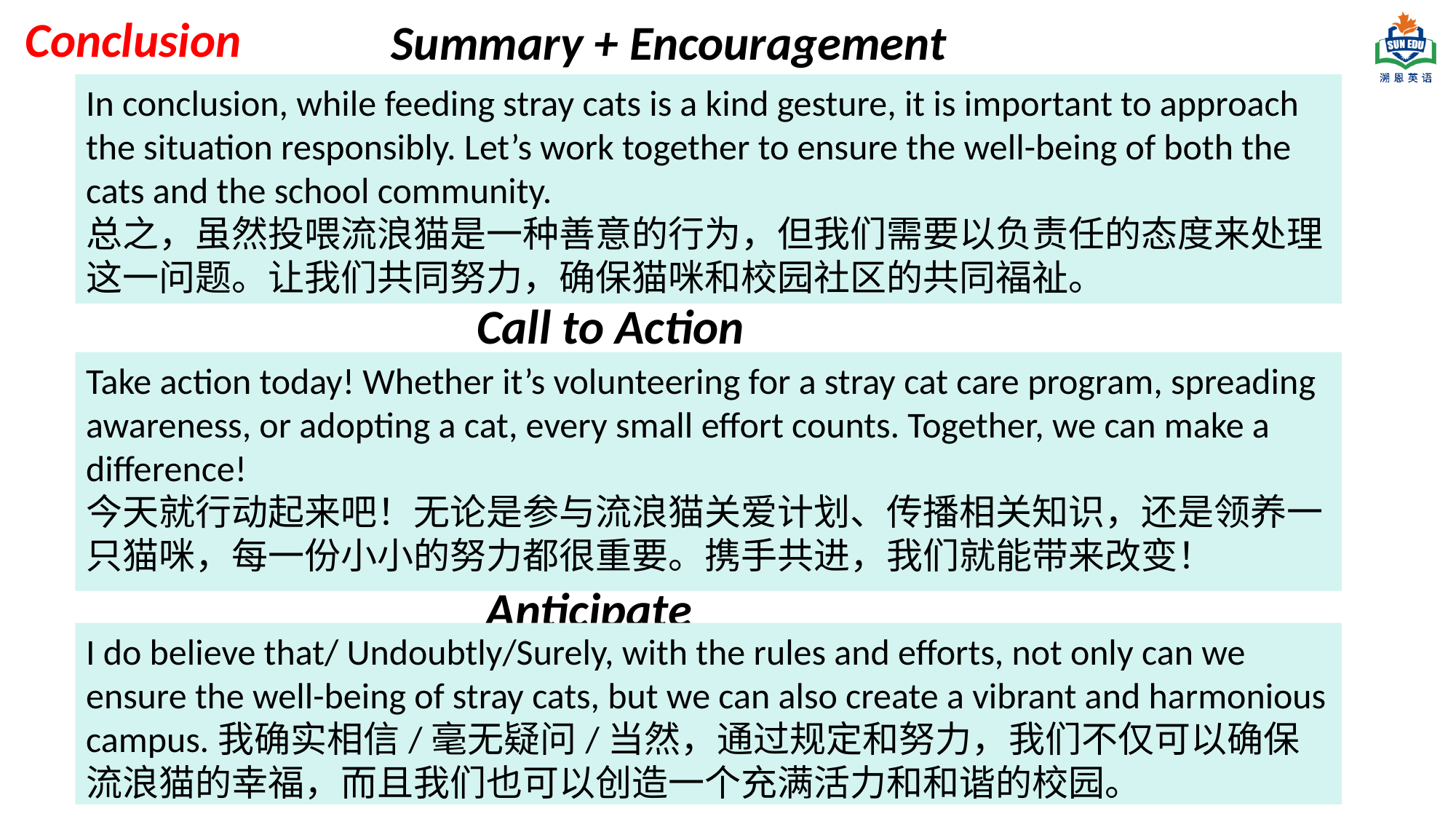

Conclusion
Summary + Encouragement
In conclusion, while feeding stray cats is a kind gesture, it is important to approach the situation responsibly. Let’s work together to ensure the well-being of both the cats and the school community.
总之，虽然投喂流浪猫是一种善意的行为，但我们需要以负责任的态度来处理这一问题。让我们共同努力，确保猫咪和校园社区的共同福祉。
Call to Action
Take action today! Whether it’s volunteering for a stray cat care program, spreading awareness, or adopting a cat, every small effort counts. Together, we can make a difference!
今天就行动起来吧！无论是参与流浪猫关爱计划、传播相关知识，还是领养一只猫咪，每一份小小的努力都很重要。携手共进，我们就能带来改变！
Anticipate
I do believe that/ Undoubtly/Surely, with the rules and efforts, not only can we ensure the well-being of stray cats, but we can also create a vibrant and harmonious campus.我确实相信/毫无疑问/当然，通过规定和努力，我们不仅可以确保流浪猫的幸福，而且我们也可以创造一个充满活力和和谐的校园。